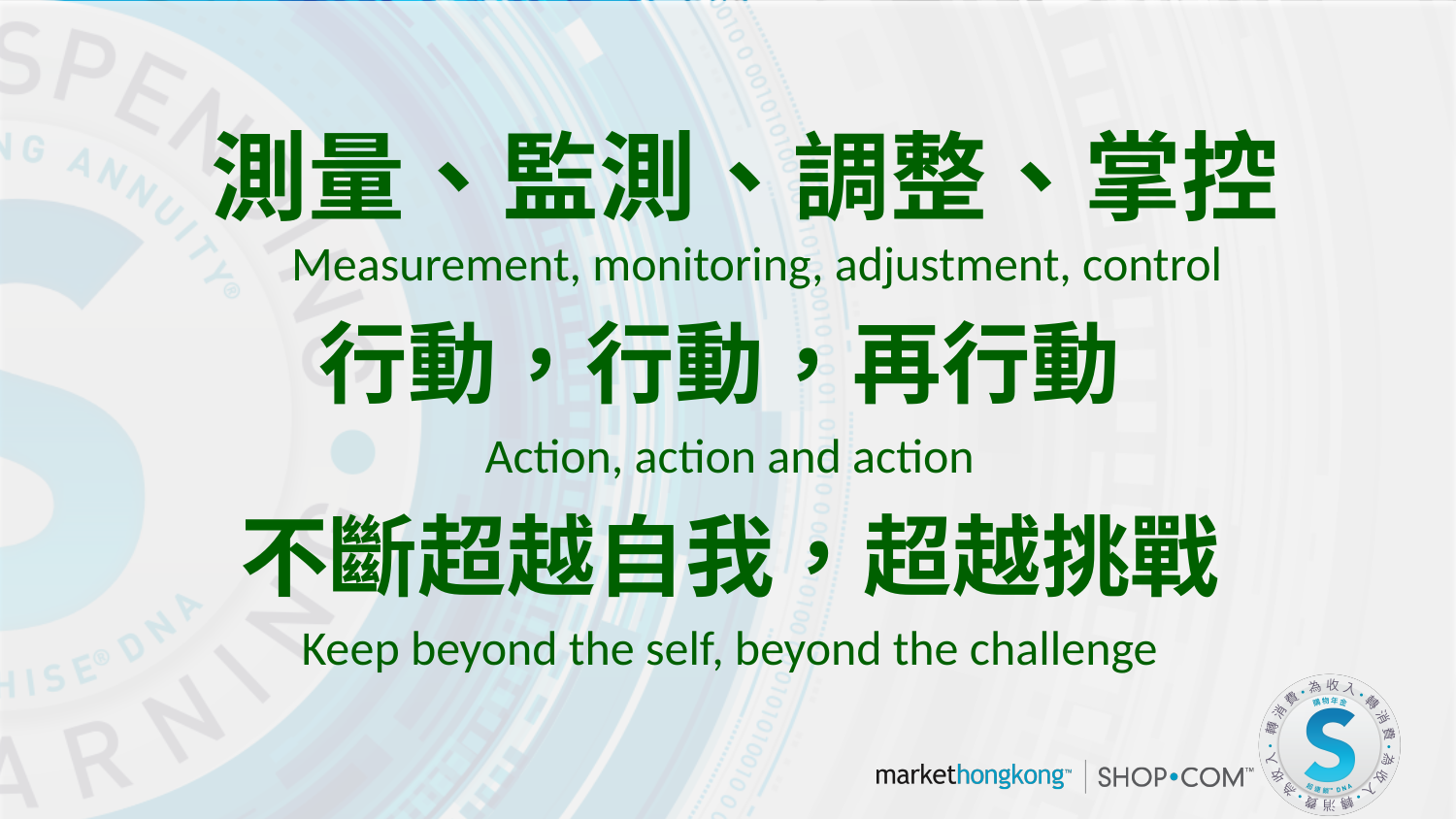

#
	測量、監測、調整、掌控Measurement, monitoring, adjustment, control
行動，行動，再行動
Action, action and action
不斷超越自我，超越挑戰
Keep beyond the self, beyond the challenge